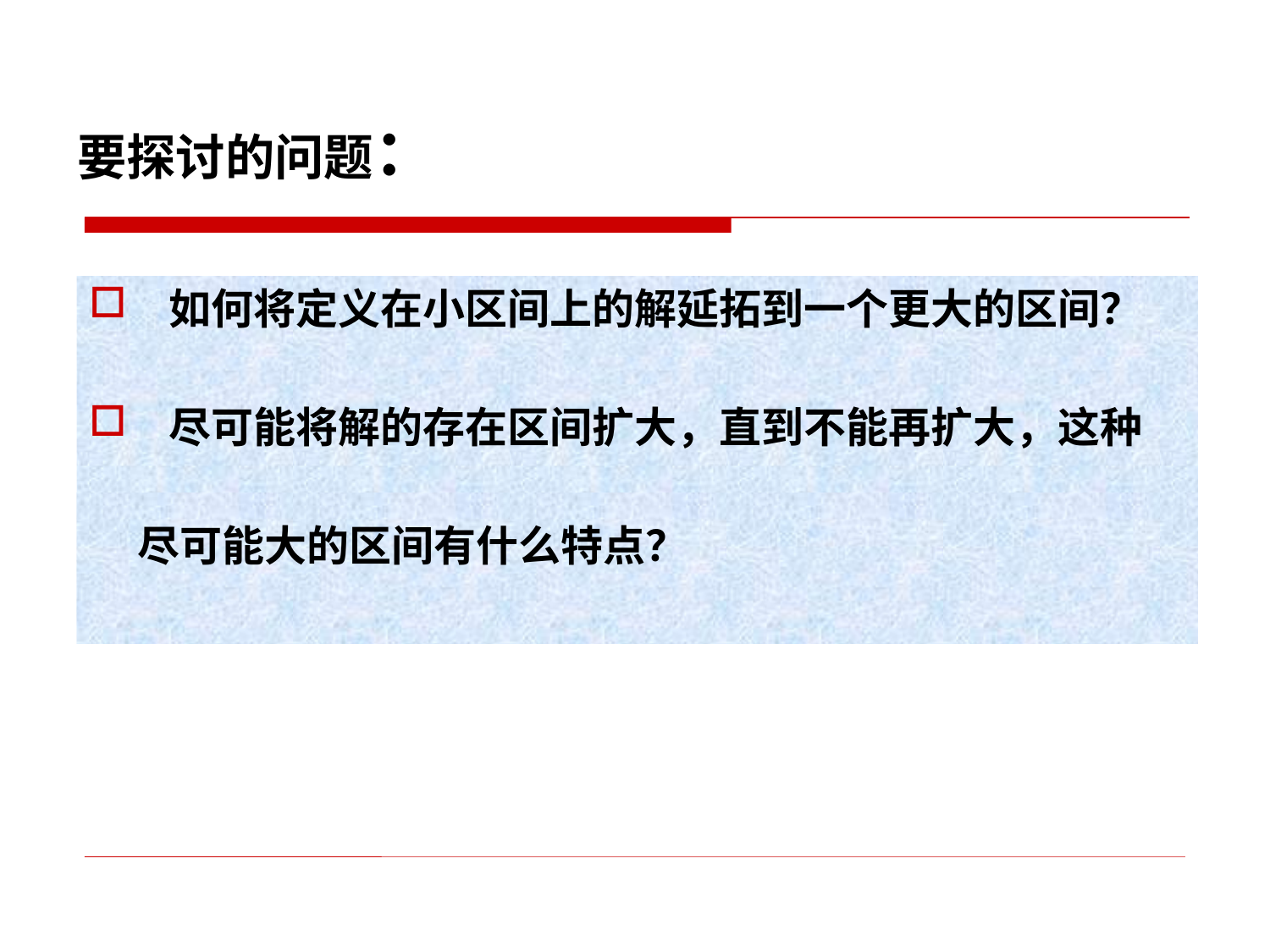

要探讨的问题：
如何将定义在小区间上的解延拓到一个更大的区间？

尽可能将解的存在区间扩大，直到不能再扩大，这种

    尽可能大的区间有什么特点？